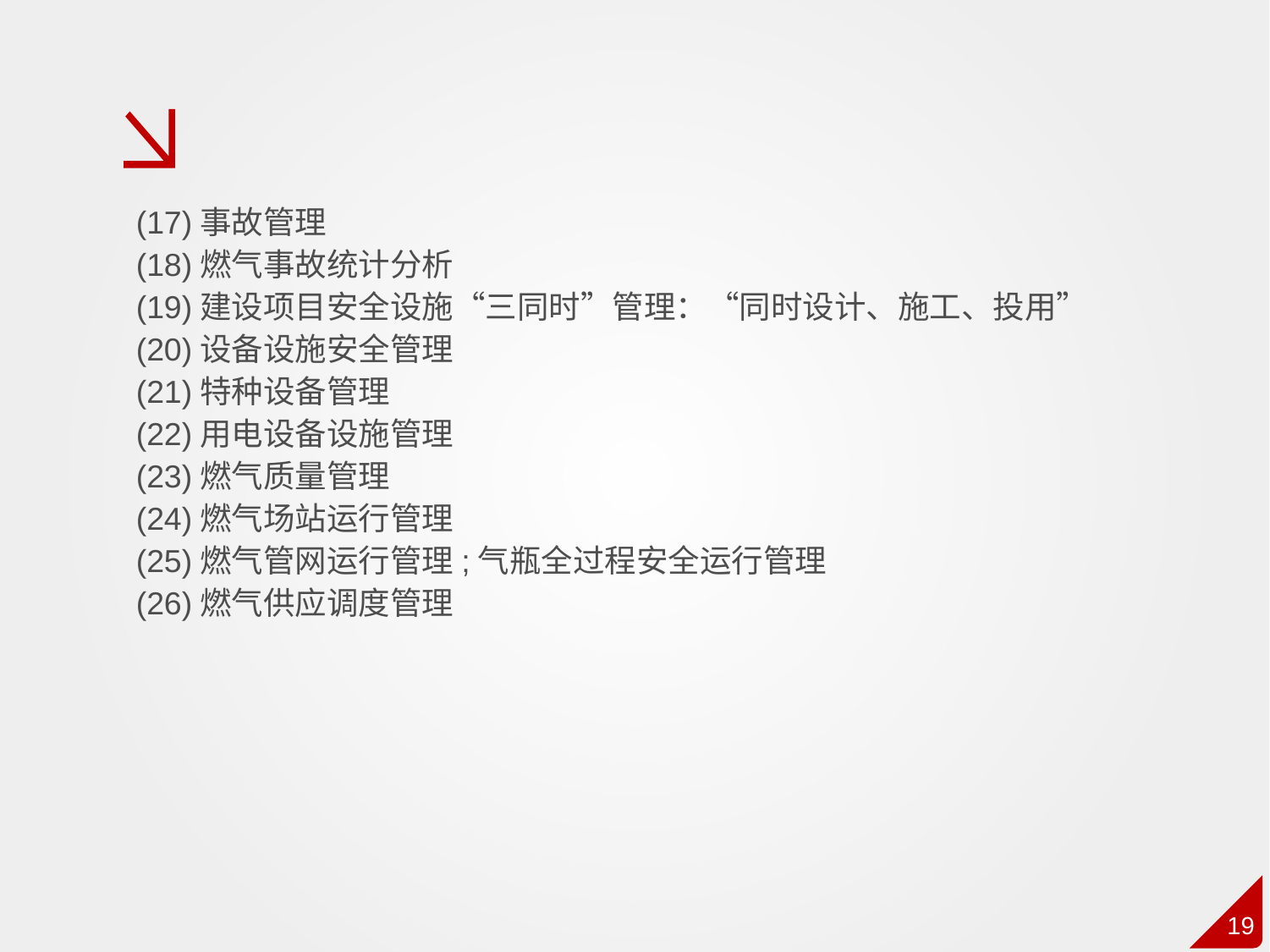

(17)事故管理
(18)燃气事故统计分析
(19)建设项目安全设施“三同时”管理：“同时设计、施工、投用”
(20)设备设施安全管理
(21)特种设备管理
(22)用电设备设施管理
(23)燃气质量管理
(24)燃气场站运行管理
(25)燃气管网运行管理;气瓶全过程安全运行管理
(26)燃气供应调度管理